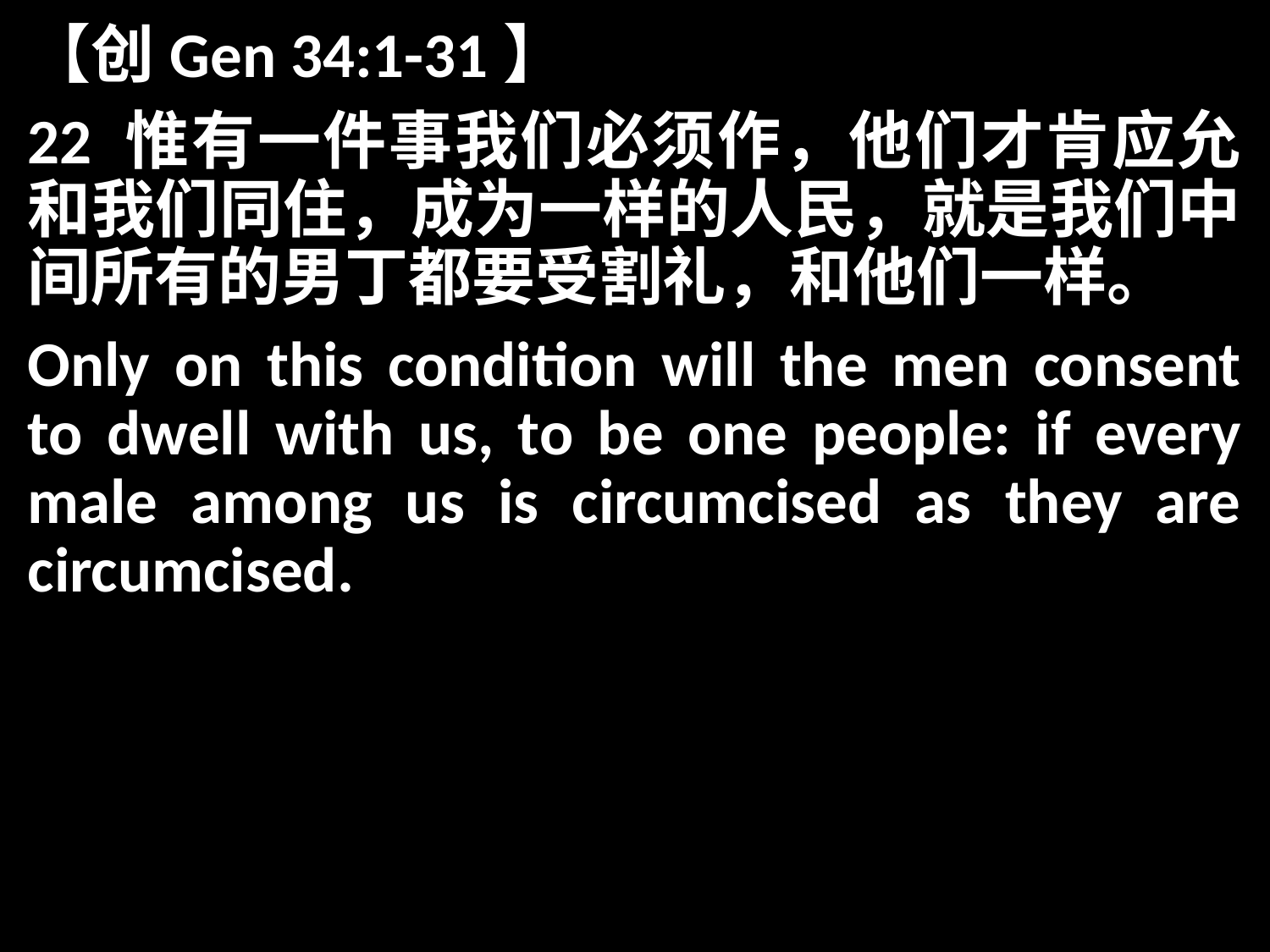

【创Gen 34:1-31】
22 惟有一件事我们必须作，他们才肯应允和我们同住，成为一样的人民，就是我们中间所有的男丁都要受割礼，和他们一样。
Only on this condition will the men consent to dwell with us, to be one people: if every male among us is circumcised as they are circumcised.